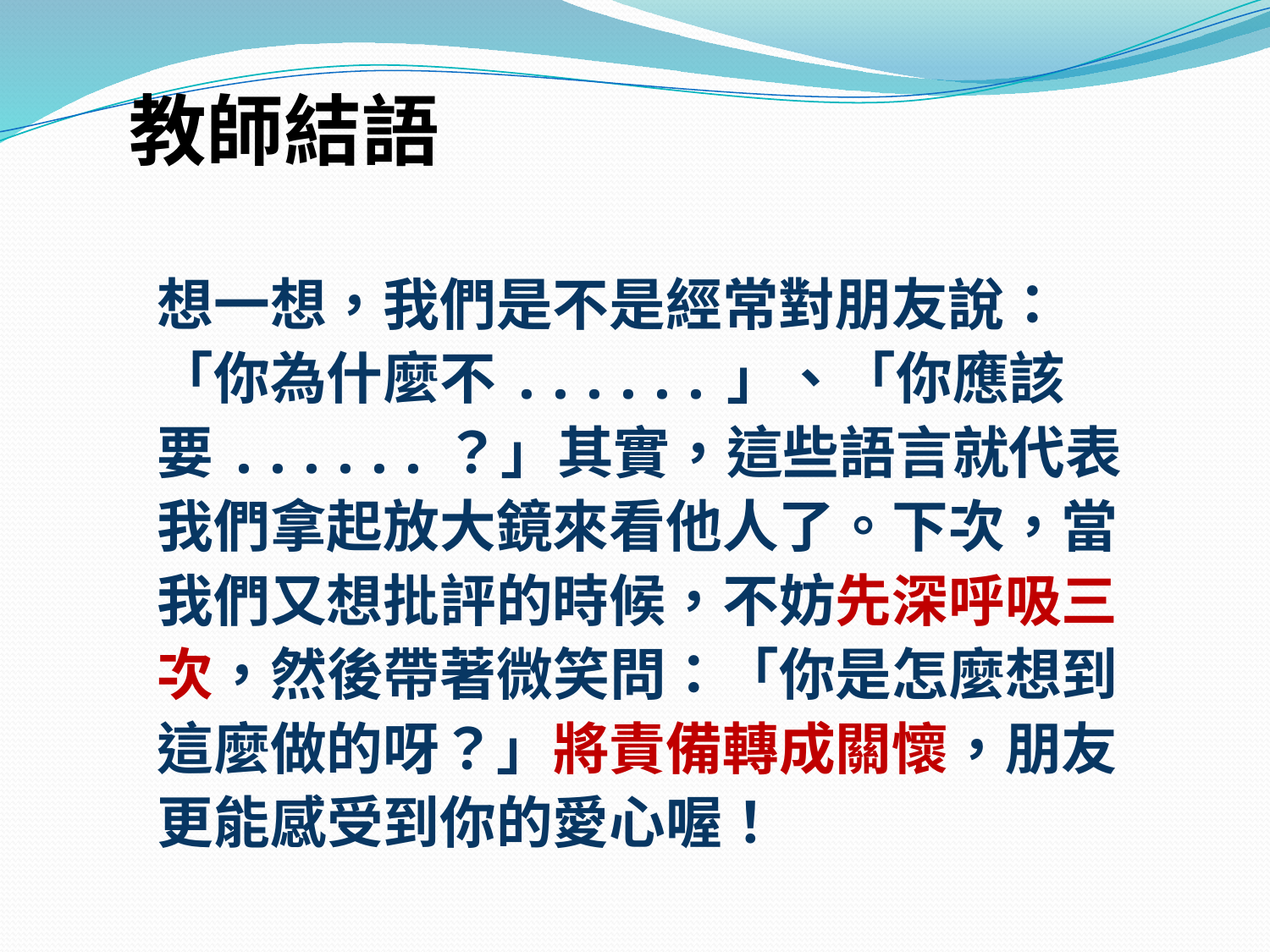

教師結語
想一想，我們是不是經常對朋友說：「你為什麼不......」、「你應該要......？」其實，這些語言就代表我們拿起放大鏡來看他人了。下次，當我們又想批評的時候，不妨先深呼吸三次，然後帶著微笑問：「你是怎麼想到這麼做的呀？」將責備轉成關懷，朋友更能感受到你的愛心喔！